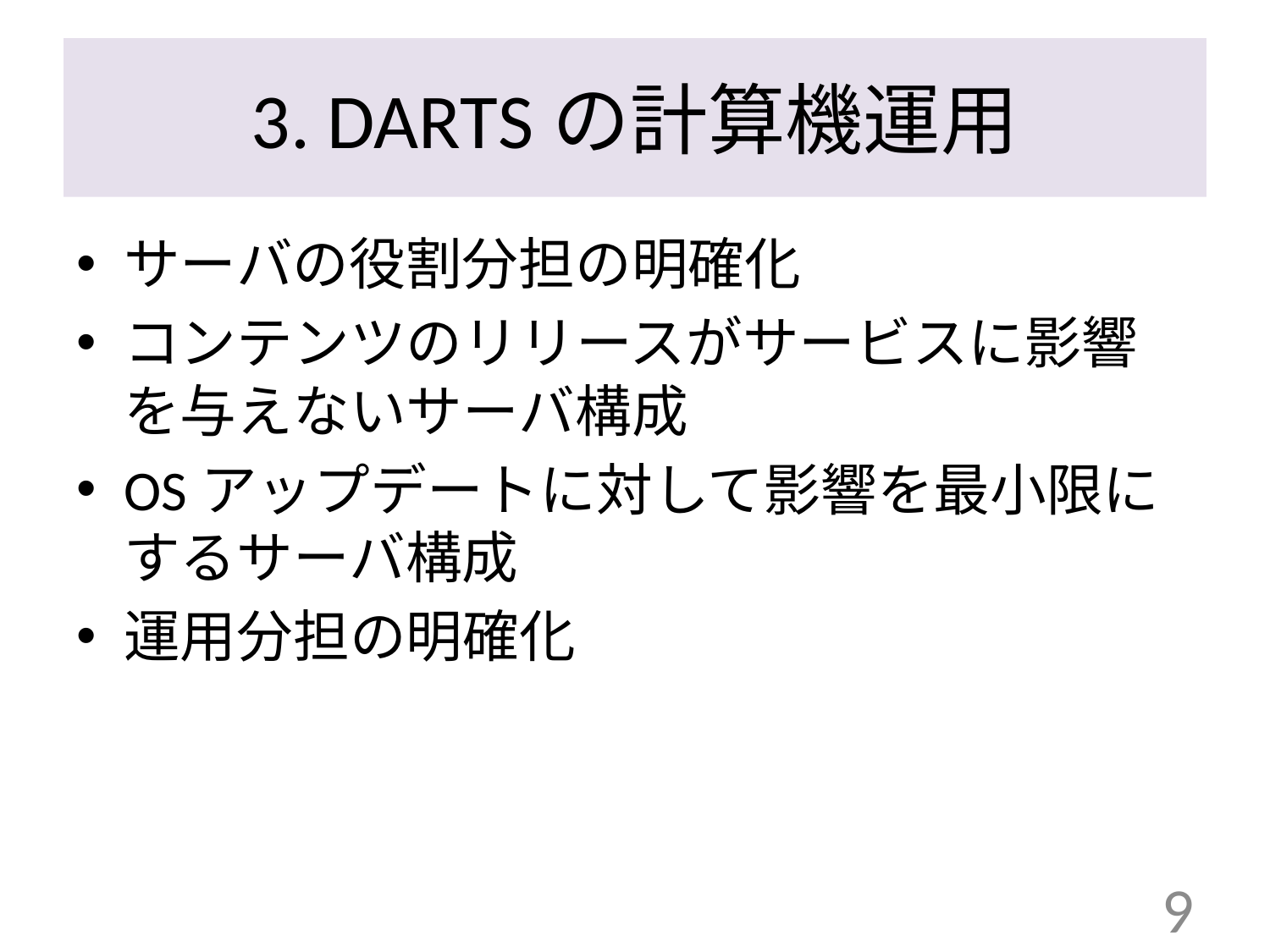

# 3. DARTSの計算機運用
サーバの役割分担の明確化
コンテンツのリリースがサービスに影響を与えないサーバ構成
OSアップデートに対して影響を最小限にするサーバ構成
運用分担の明確化
9